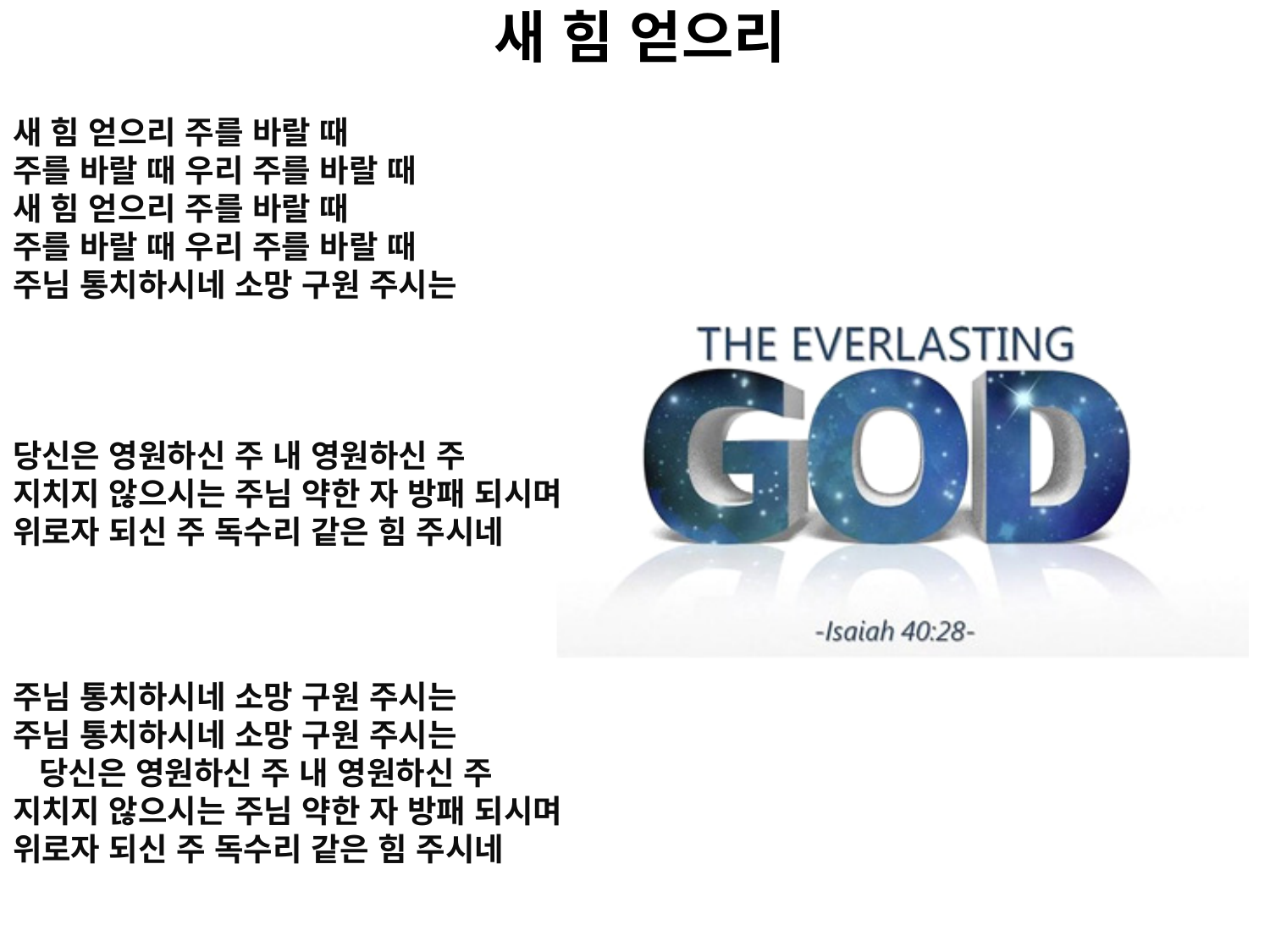

# 새 힘 얻으리
새 힘 얻으리 주를 바랄 때
주를 바랄 때 우리 주를 바랄 때
새 힘 얻으리 주를 바랄 때
주를 바랄 때 우리 주를 바랄 때
주님 통치하시네 소망 구원 주시는

당신은 영원하신 주 내 영원하신 주
지치지 않으시는 주님 약한 자 방패 되시며
위로자 되신 주 독수리 같은 힘 주시네

주님 통치하시네 소망 구원 주시는
주님 통치하시네 소망 구원 주시는                     당신은 영원하신 주 내 영원하신 주
지치지 않으시는 주님 약한 자 방패 되시며
위로자 되신 주 독수리 같은 힘 주시네